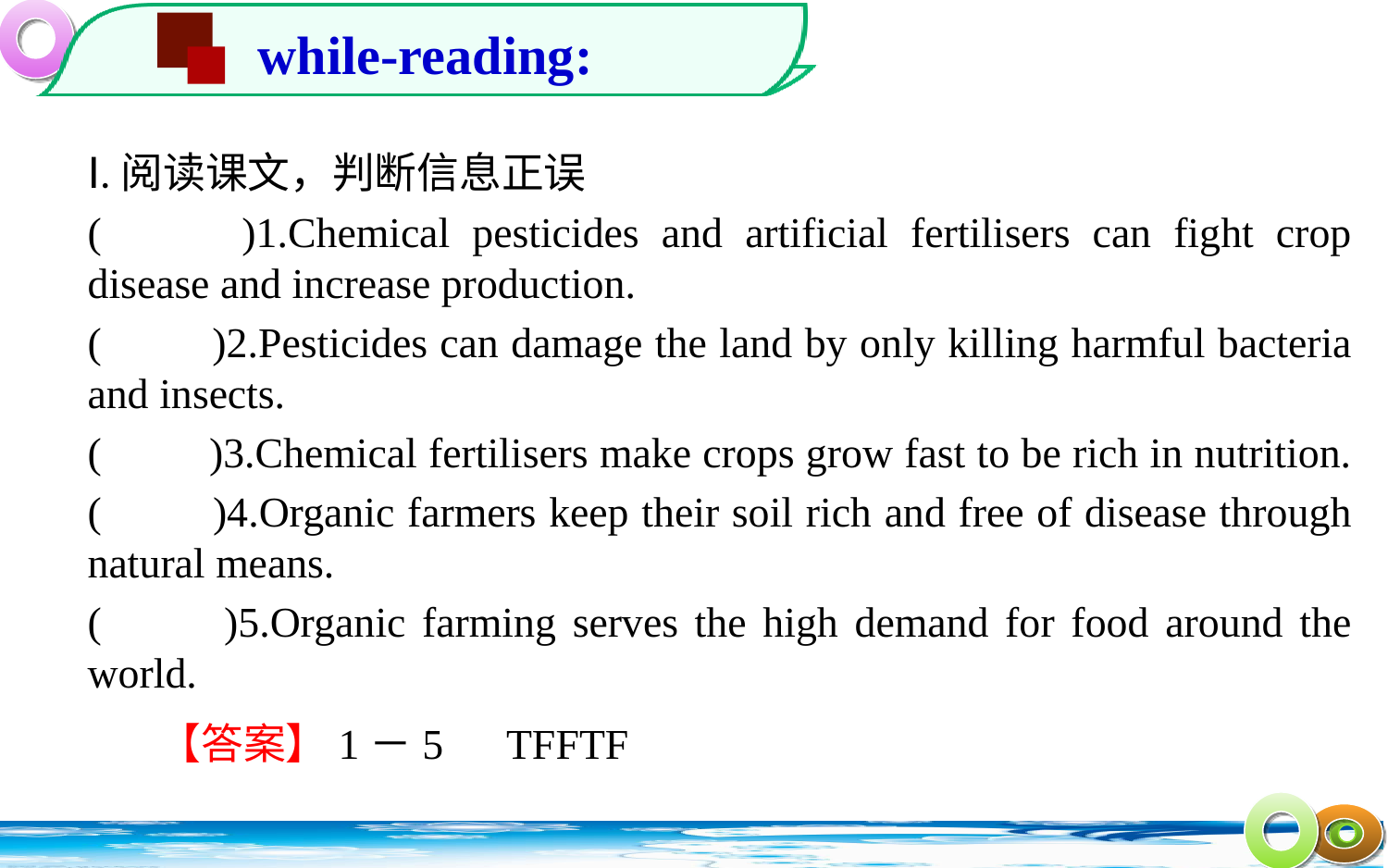

while-reading:

Ⅰ.阅读课文，判断信息正误
(　　)1.Chemical pesticides and artificial fertilisers can fight crop disease and increase production.
(　　)2.Pesticides can damage the land by only killing harmful bacteria and insects.
(　　)3.Chemical fertilisers make crops grow fast to be rich in nutrition.
(　　)4.Organic farmers keep their soil rich and free of disease through natural means.
(　　)5.Organic farming serves the high demand for food around the world.
【答案】1－5　TFFTF